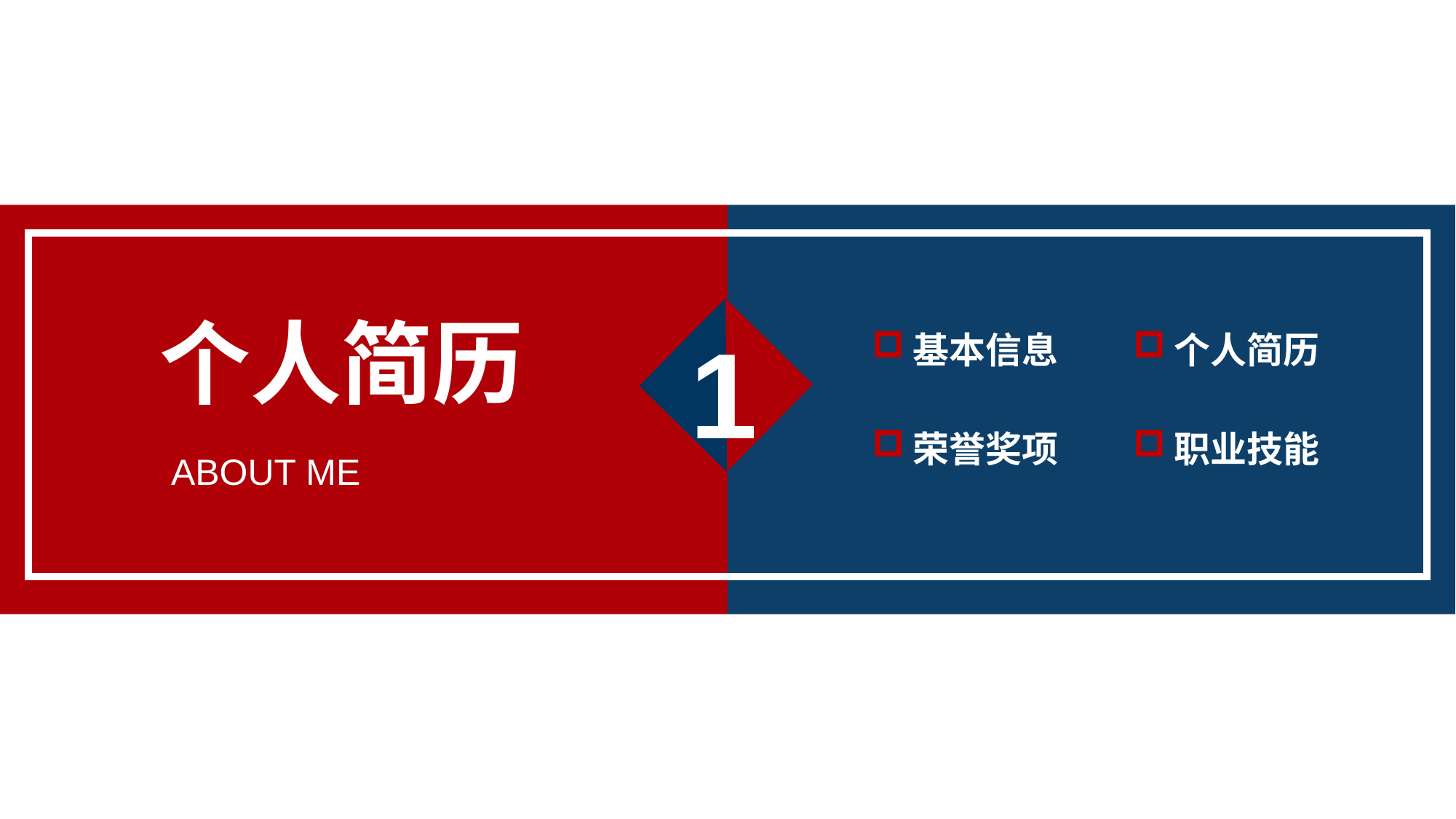

个人简历
1

基本信息
个人简历
荣誉奖项
职业技能
ABOUT ME